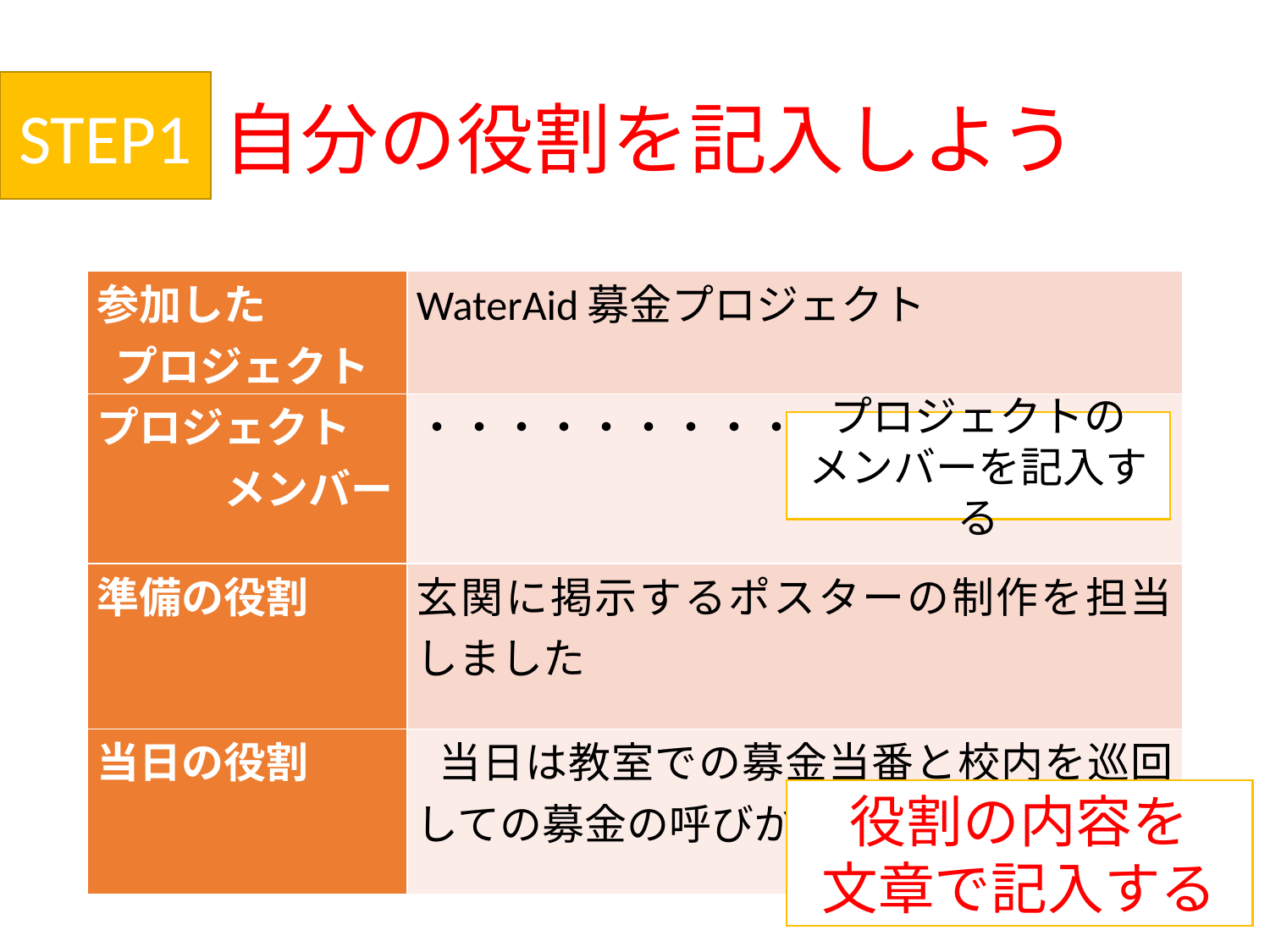

# 自分の役割を記入しよう
STEP1
| 参加した プロジェクト | WaterAid募金プロジェクト |
| --- | --- |
| プロジェクト 　　　メンバー | ・・・・・・・・・・・・ |
| 準備の役割 | 玄関に掲示するポスターの制作を担当しました |
| 当日の役割 | 当日は教室での募金当番と校内を巡回しての募金の呼びかけをしました |
プロジェクトの
メンバーを記入する
役割の内容を
文章で記入する